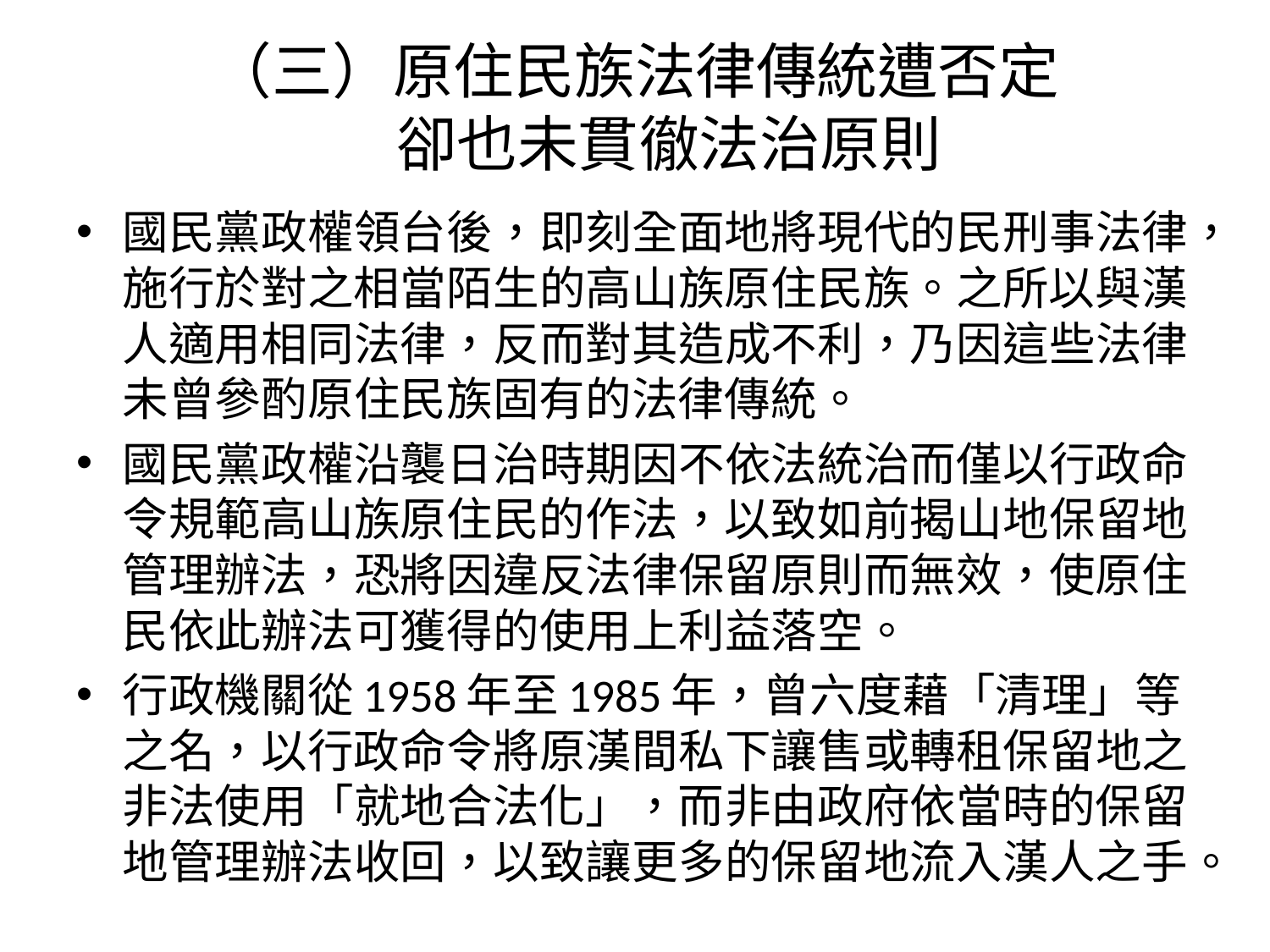

# （三）原住民族法律傳統遭否定 卻也未貫徹法治原則
國民黨政權領台後，即刻全面地將現代的民刑事法律，施行於對之相當陌生的高山族原住民族。之所以與漢人適用相同法律，反而對其造成不利，乃因這些法律未曾參酌原住民族固有的法律傳統。
國民黨政權沿襲日治時期因不依法統治而僅以行政命令規範高山族原住民的作法，以致如前揭山地保留地管理辦法，恐將因違反法律保留原則而無效，使原住民依此辦法可獲得的使用上利益落空。
行政機關從1958年至1985年，曾六度藉「清理」等之名，以行政命令將原漢間私下讓售或轉租保留地之非法使用「就地合法化」，而非由政府依當時的保留地管理辦法收回，以致讓更多的保留地流入漢人之手。